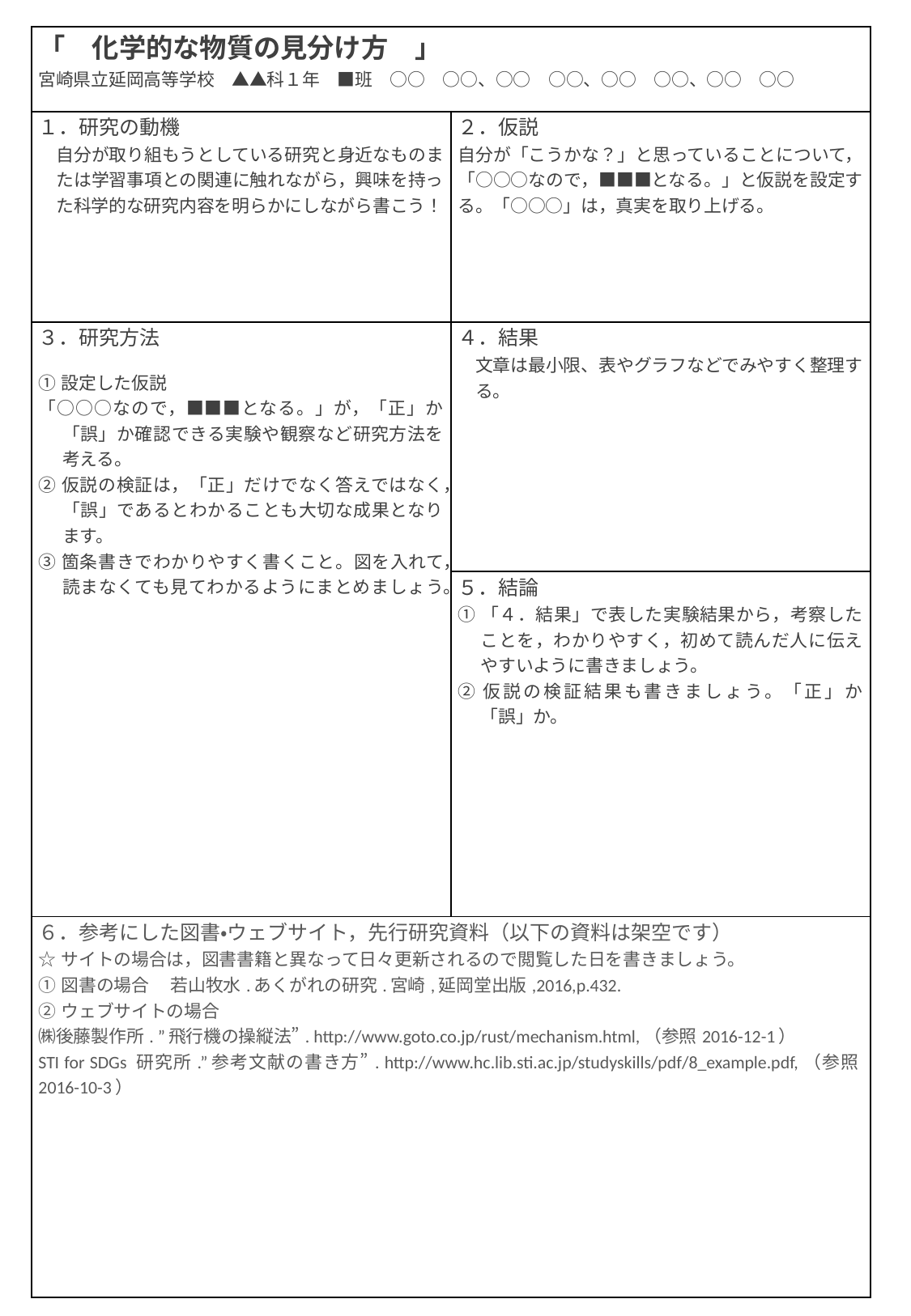

| 「　化学的な物質の見分け方　」 宮崎県立延岡高等学校　▲▲科１年　■班　○○　○○、○○　○○、○○　○○、○○　○○ |  |
| --- | --- |
| １．研究の動機 自分が取り組もうとしている研究と身近なものまたは学習事項との関連に触れながら，興味を持った科学的な研究内容を明らかにしながら書こう！ | ２．仮説 自分が「こうかな？」と思っていることについて，「○○○なので，■■■となる。」と仮説を設定する。「○○○」は，真実を取り上げる。 |
| ３．研究方法 ①設定した仮説 「○○○なので，■■■となる。」が，「正」か「誤」か確認できる実験や観察など研究方法を考える。 ②仮説の検証は，「正」だけでなく答えではなく，「誤」であるとわかることも大切な成果となります。 ③箇条書きでわかりやすく書くこと。図を入れて，読まなくても見てわかるようにまとめましょう。 | ４．結果 文章は最小限、表やグラフなどでみやすく整理する。 |
|  | ５．結論 ①「４．結果」で表した実験結果から，考察したことを，わかりやすく，初めて読んだ人に伝えやすいように書きましょう。 ②仮説の検証結果も書きましょう。「正」か「誤」か。 |
| ６．参考にした図書・ウェブサイト，先行研究資料（以下の資料は架空です） ☆サイトの場合は，図書書籍と異なって日々更新されるので閲覧した日を書きましょう。 ①図書の場合 　若山牧水.あくがれの研究.宮崎,延岡堂出版,2016,p.432. ②ウェブサイトの場合 ㈱後藤製作所. ”飛行機の操縦法”. http://www.goto.co.jp/rust/mechanism.html,（参照2016-12-1） STI for SDGs 研究所.”参考文献の書き方”. http://www.hc.lib.sti.ac.jp/studyskills/pdf/8\_example.pdf,（参照2016-10-3） |  |